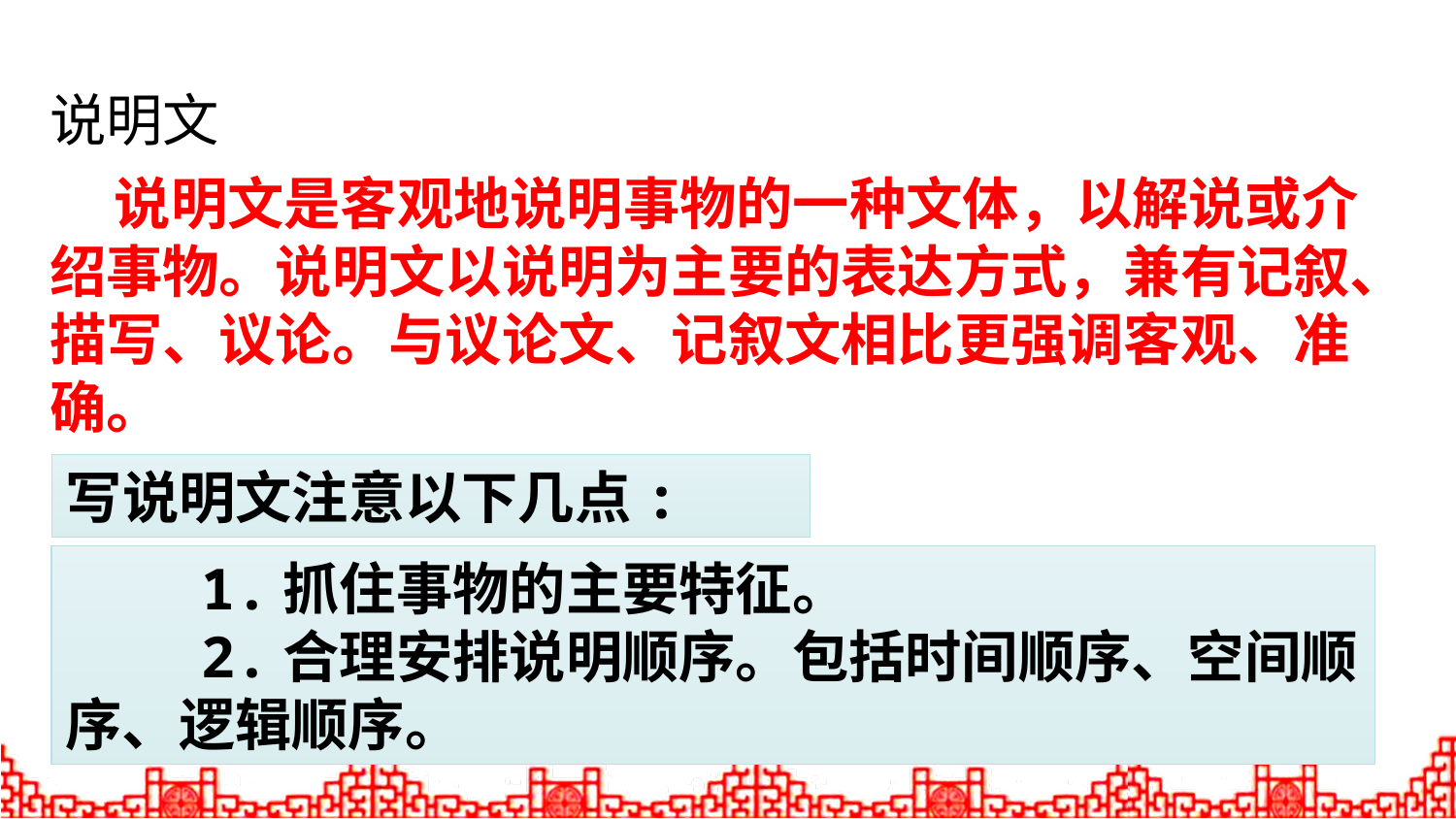

说明文
    说明文是客观地说明事物的一种文体，以解说或介绍事物。说明文以说明为主要的表达方式，兼有记叙、描写、议论。与议论文、记叙文相比更强调客观、准确。
写说明文注意以下几点:
    1.抓住事物的主要特征。
    2.合理安排说明顺序。包括时间顺序、空间顺序、逻辑顺序。